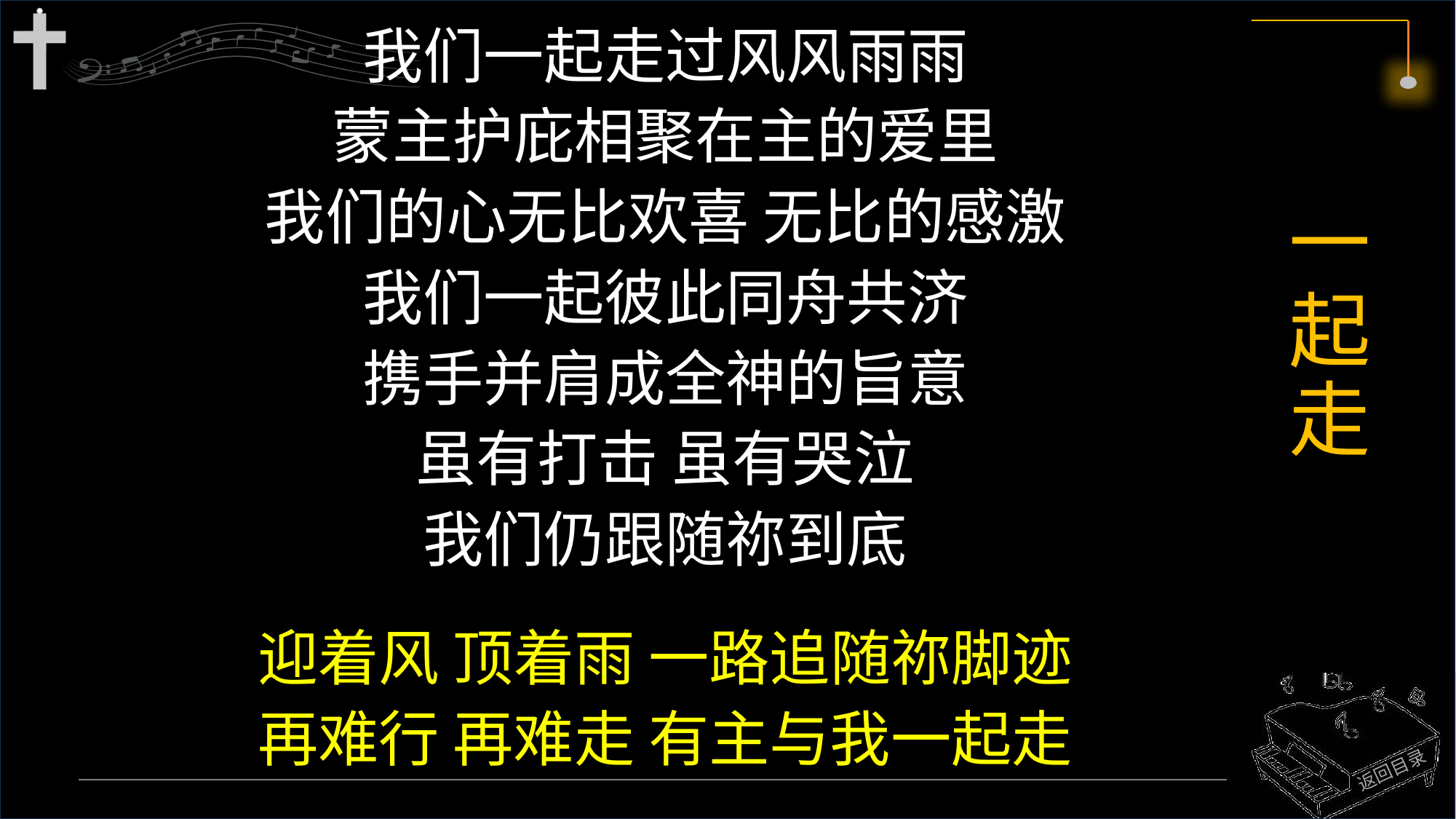

我们一起走过风风雨雨
蒙主护庇相聚在主的爱里
我们的心无比欢喜 无比的感激
我们一起彼此同舟共济
携手并肩成全神的旨意
虽有打击 虽有哭泣
我们仍跟随祢到底

迎着风 顶着雨 一路追随祢脚迹
再难行 再难走 有主与我一起走
# 一起走